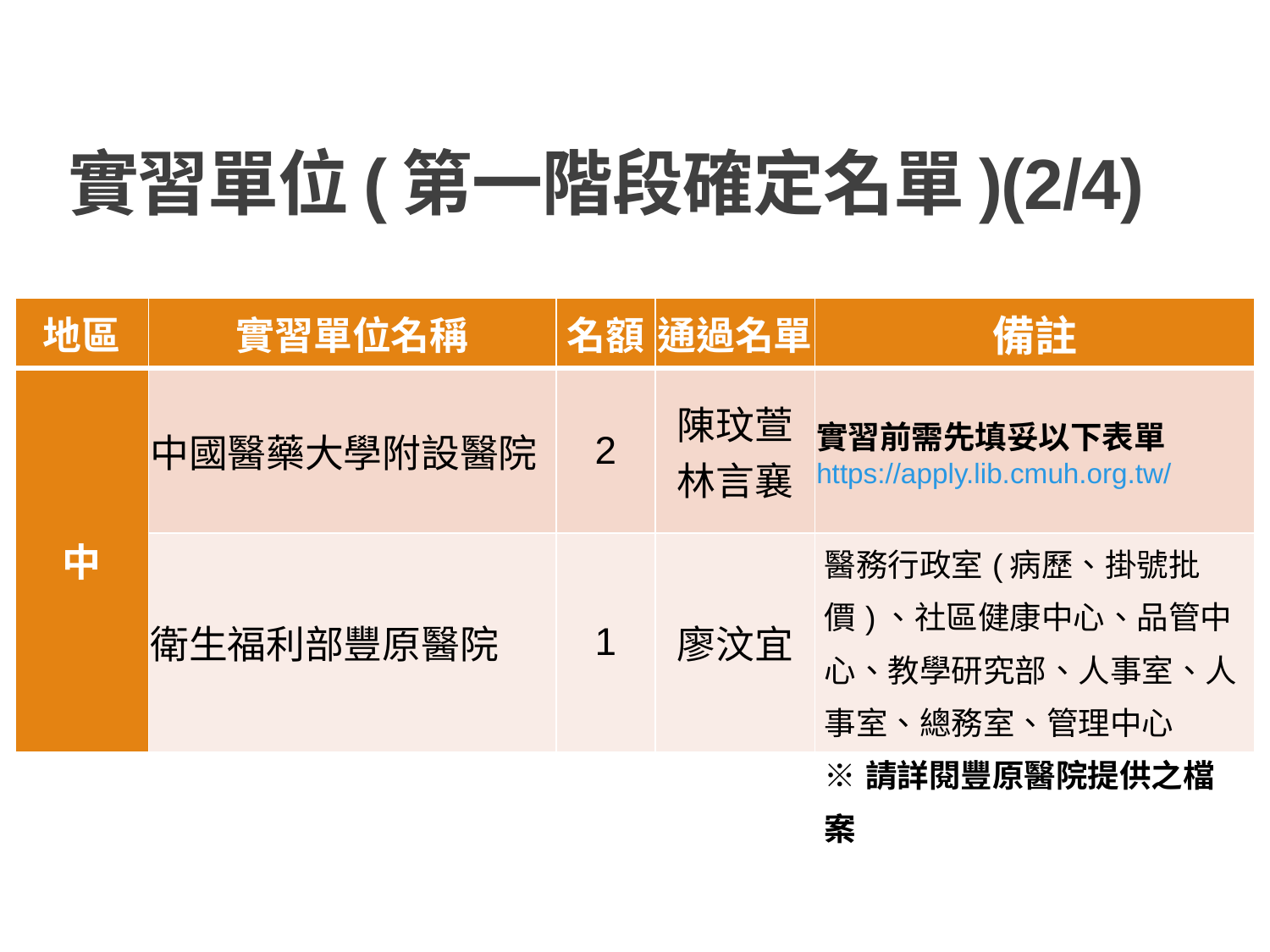

# 實習單位(第一階段確定名單)(2/4)

| 地區 | 實習單位名稱 | 名額 | 通過名單 | 備註 |
| --- | --- | --- | --- | --- |
| 中 | 中國醫藥大學附設醫院 | 2 | 陳玟萱 林言襄 | 實習前需先填妥以下表單https://apply.lib.cmuh.org.tw/ |
|  | 衛生福利部豐原醫院 | 1 | 廖汶宜 | 醫務行政室(病歷、掛號批價)、社區健康中心、品管中心、教學研究部、人事室、人事室、總務室、管理中心 ※請詳閱豐原醫院提供之檔案 |
3